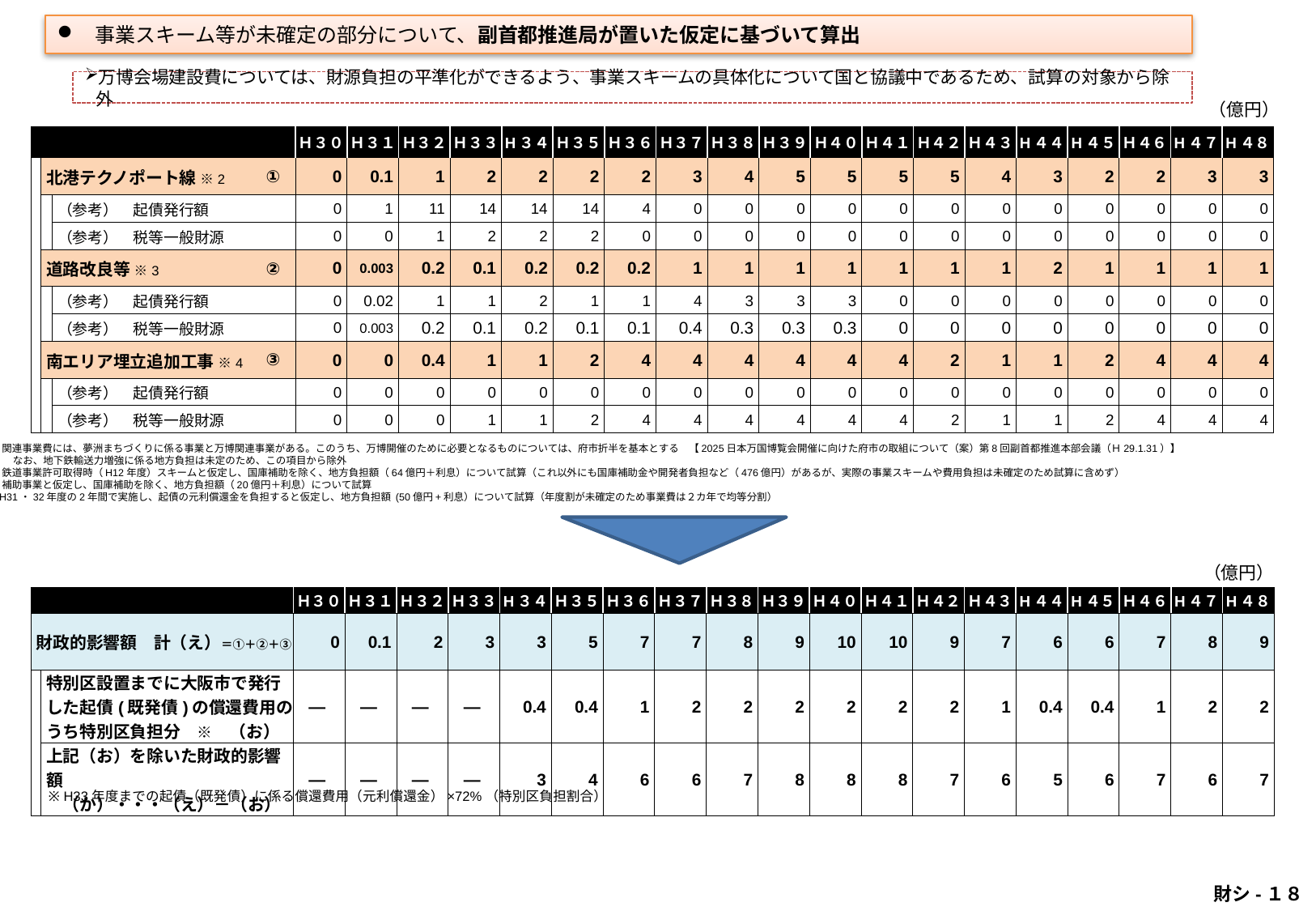

事業スキーム等が未確定の部分について、副首都推進局が置いた仮定に基づいて算出
万博会場建設費については、財源負担の平準化ができるよう、事業スキームの具体化について国と協議中であるため、試算の対象から除外
（億円）
| 関連事業費 ※1 |  |  | Ｈ３０ | Ｈ３１ | Ｈ３２ | Ｈ３３ | H３４ | Ｈ３５ | Ｈ３６ | Ｈ３７ | Ｈ３８ | Ｈ３９ | Ｈ４０ | Ｈ４１ | Ｈ４２ | Ｈ４３ | H４４ | H４５ | Ｈ４６ | H４７ | H４８ |
| --- | --- | --- | --- | --- | --- | --- | --- | --- | --- | --- | --- | --- | --- | --- | --- | --- | --- | --- | --- | --- | --- |
|  | 北港テクノポート線 ※2 |  | 0 | 0.1 | 1 | 2 | 2 | 2 | 2 | 3 | 4 | 5 | 5 | 5 | 5 | 4 | 3 | 2 | 2 | 3 | 3 |
|  |  | （参考）　起債発行額 | 0 | 1 | 11 | 14 | 14 | 14 | 4 | 0 | 0 | 0 | 0 | 0 | 0 | 0 | 0 | 0 | 0 | 0 | 0 |
|  |  | （参考）　税等一般財源 | 0 | 0 | 1 | 2 | 2 | 2 | 0 | 0 | 0 | 0 | 0 | 0 | 0 | 0 | 0 | 0 | 0 | 0 | 0 |
|  | 道路改良等 ※3 |  | 0 | 0.003 | 0.2 | 0.1 | 0.2 | 0.2 | 0.2 | 1 | 1 | 1 | 1 | 1 | 1 | 1 | 2 | 1 | 1 | 1 | 1 |
|  |  | （参考）　起債発行額 | 0 | 0.02 | 1 | 1 | 2 | 1 | 1 | 4 | 3 | 3 | 3 | 0 | 0 | 0 | 0 | 0 | 0 | 0 | 0 |
|  |  | （参考）　税等一般財源 | 0 | 0.003 | 0.2 | 0.1 | 0.2 | 0.1 | 0.1 | 0.4 | 0.3 | 0.3 | 0.3 | 0 | 0 | 0 | 0 | 0 | 0 | 0 | 0 |
|  | 南エリア埋立追加工事 ※4 |  | 0 | 0 | 0.4 | 1 | 1 | 2 | 4 | 4 | 4 | 4 | 4 | 4 | 2 | 1 | 1 | 2 | 4 | 4 | 4 |
|  |  | （参考）　起債発行額 | 0 | 0 | 0 | 0 | 0 | 0 | 0 | 0 | 0 | 0 | 0 | 0 | 0 | 0 | 0 | 0 | 0 | 0 | 0 |
|  |  | （参考）　税等一般財源 | 0 | 0 | 0 | 1 | 1 | 2 | 4 | 4 | 4 | 4 | 4 | 4 | 2 | 1 | 1 | 2 | 4 | 4 | 4 |
①
②
③
※1 関連事業費には、夢洲まちづくりに係る事業と万博関連事業がある。このうち、万博開催のために必要となるものについては、府市折半を基本とする　【2025日本万国博覧会開催に向けた府市の取組について（案）第8回副首都推進本部会議（Ｈ29.1.31）】
　　　なお、地下鉄輸送力増強に係る地方負担は未定のため、この項目から除外
※2 鉄道事業許可取得時（H12年度）スキームと仮定し、国庫補助を除く、地方負担額（64億円＋利息）について試算（これ以外にも国庫補助金や開発者負担など（476億円）があるが、実際の事業スキームや費用負担は未確定のため試算に含めず）
※3 補助事業と仮定し、国庫補助を除く、地方負担額（20億円＋利息）について試算
※4 H31・32年度の2年間で実施し、起債の元利償還金を負担すると仮定し、地方負担額 (50億円+利息）について試算（年度割が未確定のため事業費は２カ年で均等分割）

|  |  |  |  |  |  |  |  |  |  |  |  |  |  |  |  |  |  |  | （億円） |  |
| --- | --- | --- | --- | --- | --- | --- | --- | --- | --- | --- | --- | --- | --- | --- | --- | --- | --- | --- | --- | --- |
|  |  | Ｈ３０ | Ｈ３１ | Ｈ３２ | Ｈ３３ | H３４ | Ｈ３５ | Ｈ３６ | Ｈ３７ | Ｈ３８ | Ｈ３９ | Ｈ４０ | Ｈ４１ | Ｈ４２ | Ｈ４３ | H４４ | H４５ | Ｈ４６ | H４７ | H４８ |
| 財政的影響額　計（え）＝①＋②＋③ |  | 0 | 0.1 | 2 | 3 | 3 | 5 | 7 | 7 | 8 | 9 | 10 | 10 | 9 | 7 | 6 | 6 | 7 | 8 | 9 |
|  | 特別区設置までに大阪市で発行した起債(既発債)の償還費用のうち特別区負担分　※　（お） | ― | ― | ― | ― | 0.4 | 0.4 | 1 | 2 | 2 | 2 | 2 | 2 | 2 | 1 | 0.4 | 0.4 | 1 | 2 | 2 |
|  | 上記（お）を除いた財政的影響額 　（か）・・・（え）－（お） | ― | ― | ― | ― | 3 | 4 | 6 | 6 | 7 | 8 | 8 | 8 | 7 | 6 | 5 | 6 | 7 | 6 | 7 |
※ H33年度までの起債（既発債）に係る償還費用（元利償還金）×72%（特別区負担割合）
 財シ-１８